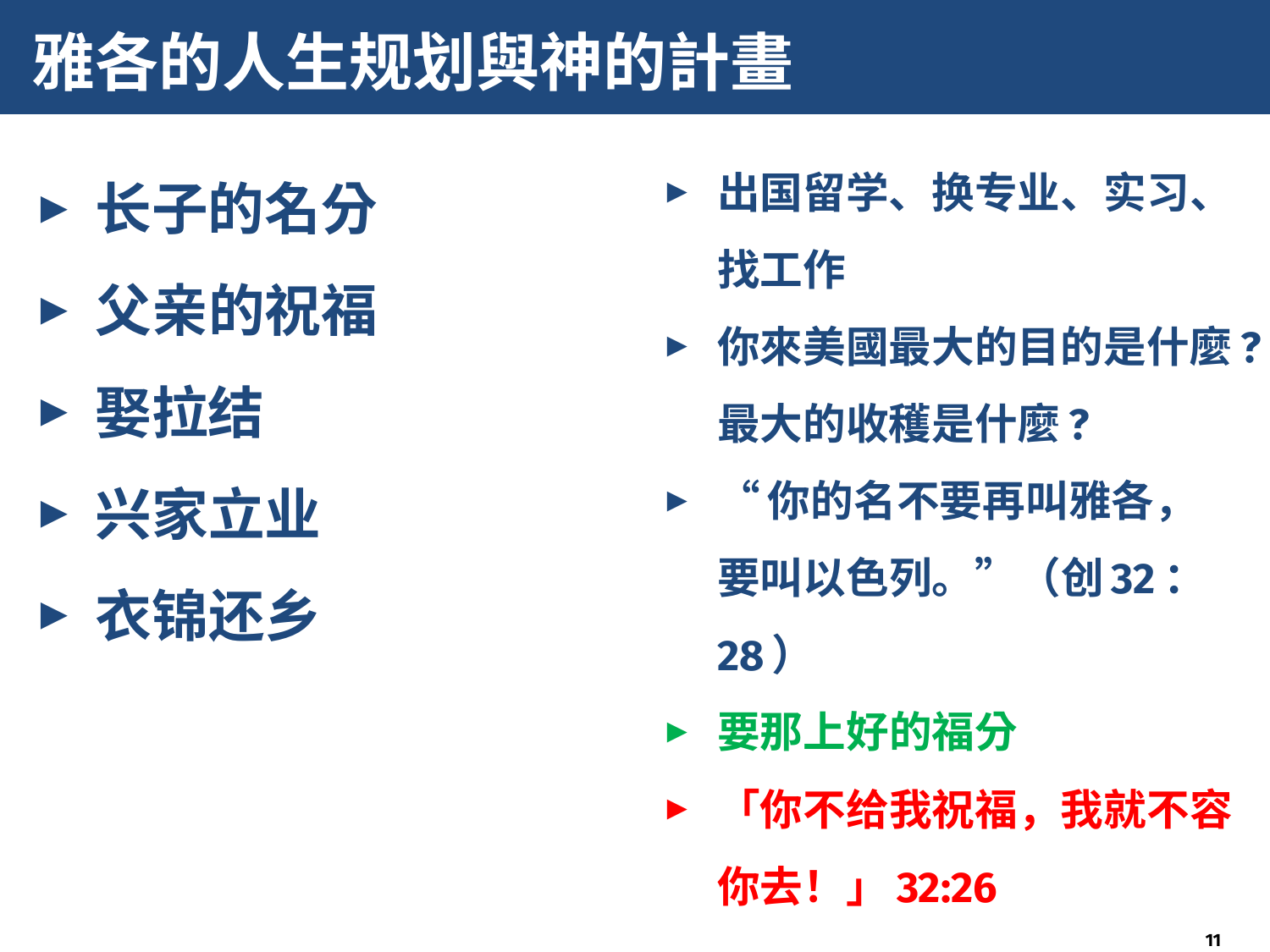

# 雅各的人生规划與神的計畫
长子的名分
父亲的祝福
娶拉结
兴家立业
衣锦还乡
出国留学、换专业、实习、找工作
你來美國最大的目的是什麼?最大的收穫是什麼?
“你的名不要再叫雅各，要叫以色列。”（创32：28）
要那上好的福分
「你不给我祝福，我就不容你去！」32:26